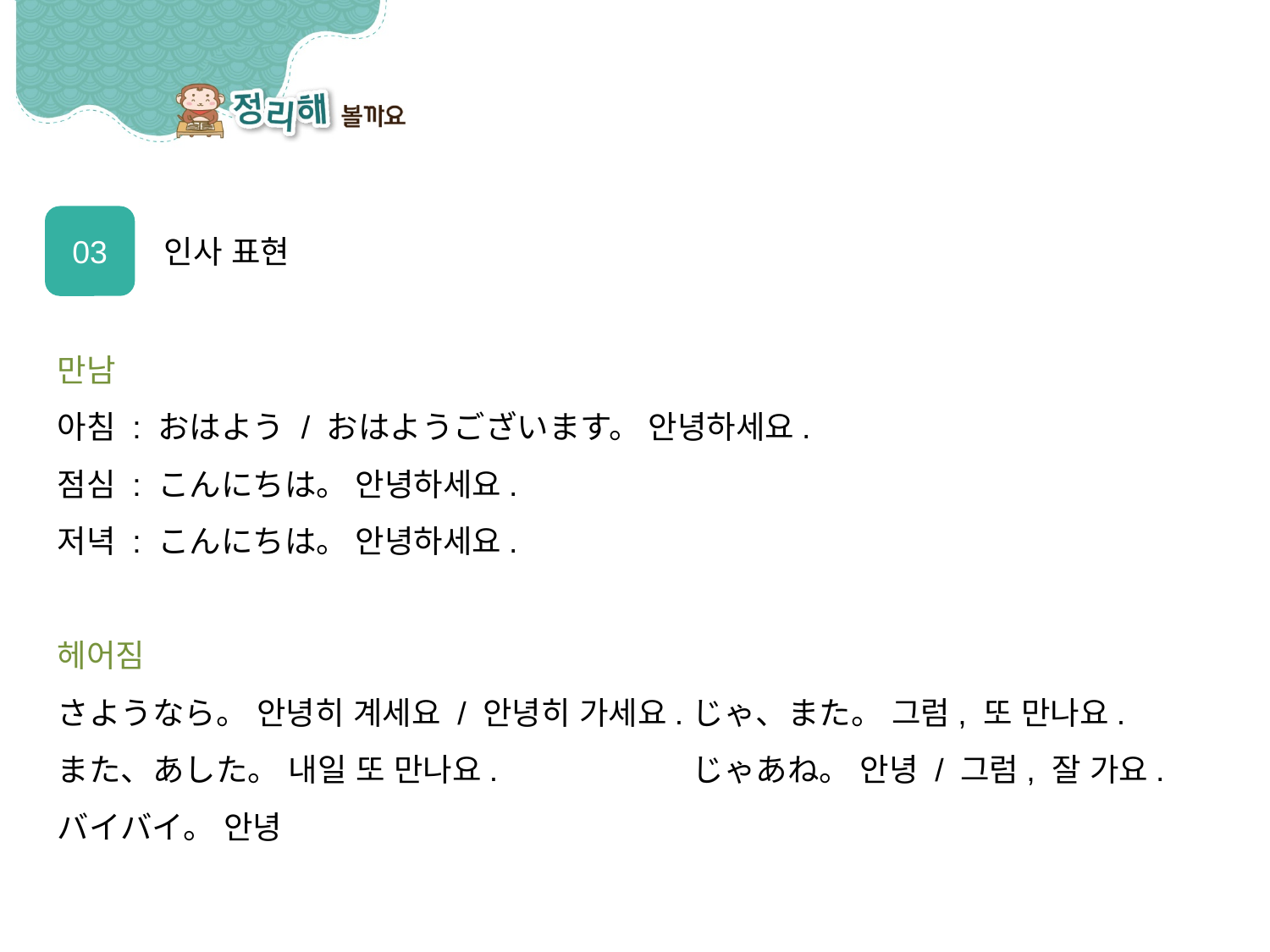

03
인사 표현
만남
아침 : おはよう / おはようございます。 안녕하세요.
점심 : こんにちは。 안녕하세요.
저녁 : こんにちは。 안녕하세요.

헤어짐
さようなら。 안녕히 계세요 / 안녕히 가세요.	じゃ、また。 그럼, 또 만나요.
また、あした。 내일 또 만나요.		じゃあね。 안녕 / 그럼, 잘 가요.
バイバイ。 안녕